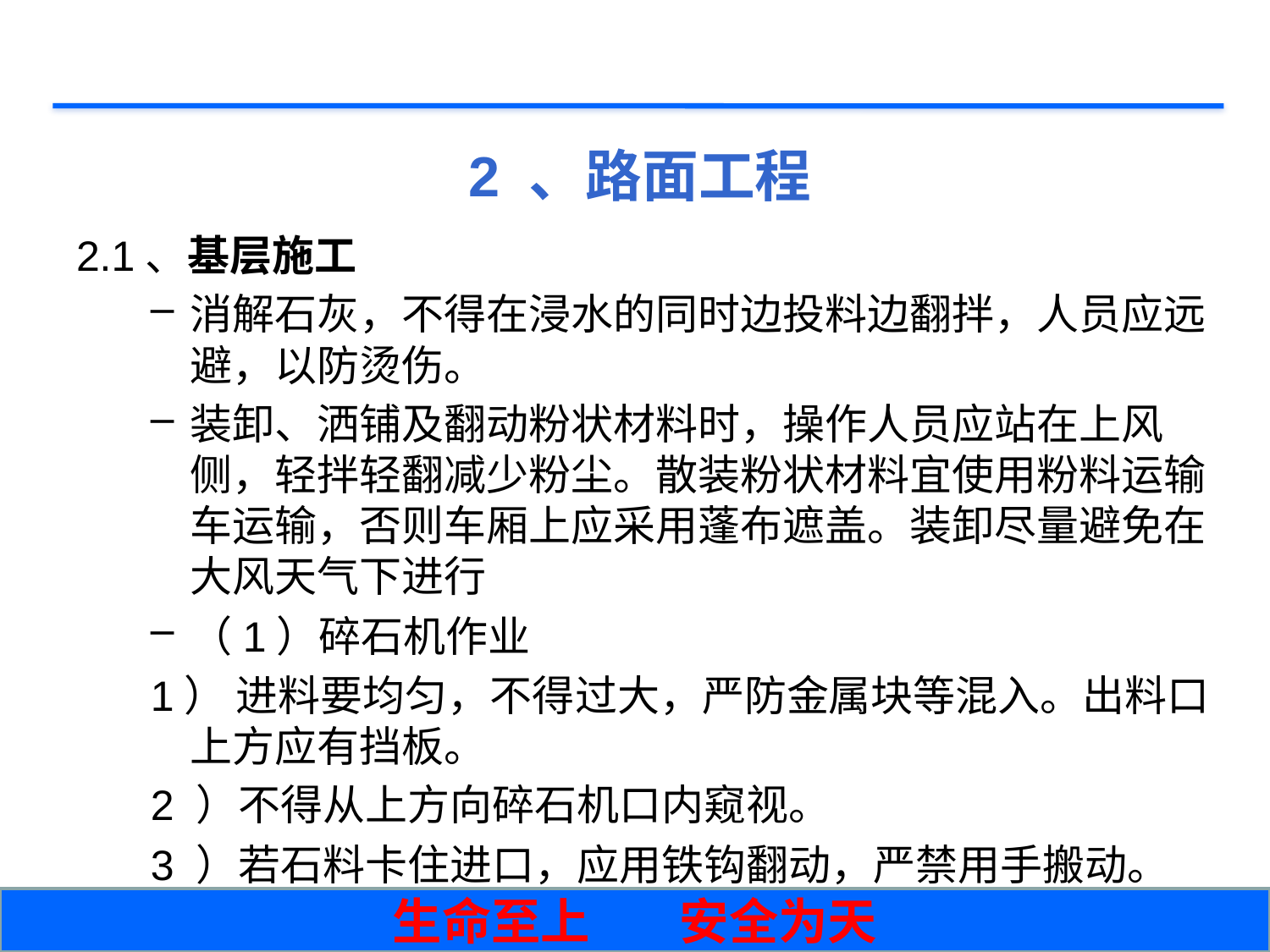

# 2 、路面工程
2.1、基层施工
消解石灰，不得在浸水的同时边投料边翻拌，人员应远避，以防烫伤。
装卸、洒铺及翻动粉状材料时，操作人员应站在上风侧，轻拌轻翻减少粉尘。散装粉状材料宜使用粉料运输车运输，否则车厢上应采用蓬布遮盖。装卸尽量避免在大风天气下进行
（1）碎石机作业
1） 进料要均匀，不得过大，严防金属块等混入。出料口上方应有挡板。
2 ）不得从上方向碎石机口内窥视。
3 ）若石料卡住进口，应用铁钩翻动，严禁用手搬动。